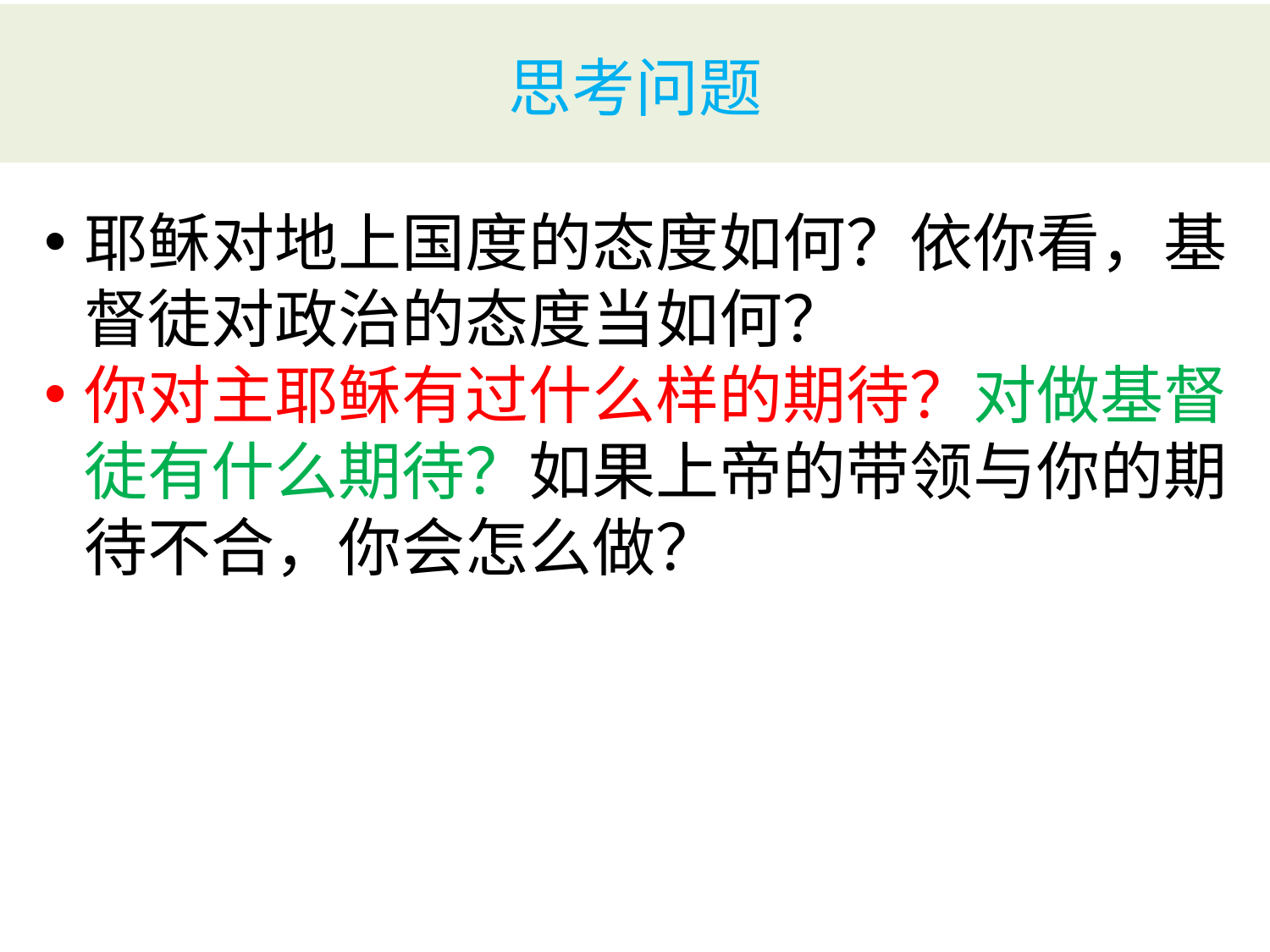

# 思考问题
耶稣对地上国度的态度如何？依你看，基督徒对政治的态度当如何？
你对主耶稣有过什么样的期待？对做基督徒有什么期待？如果上帝的带领与你的期待不合，你会怎么做？